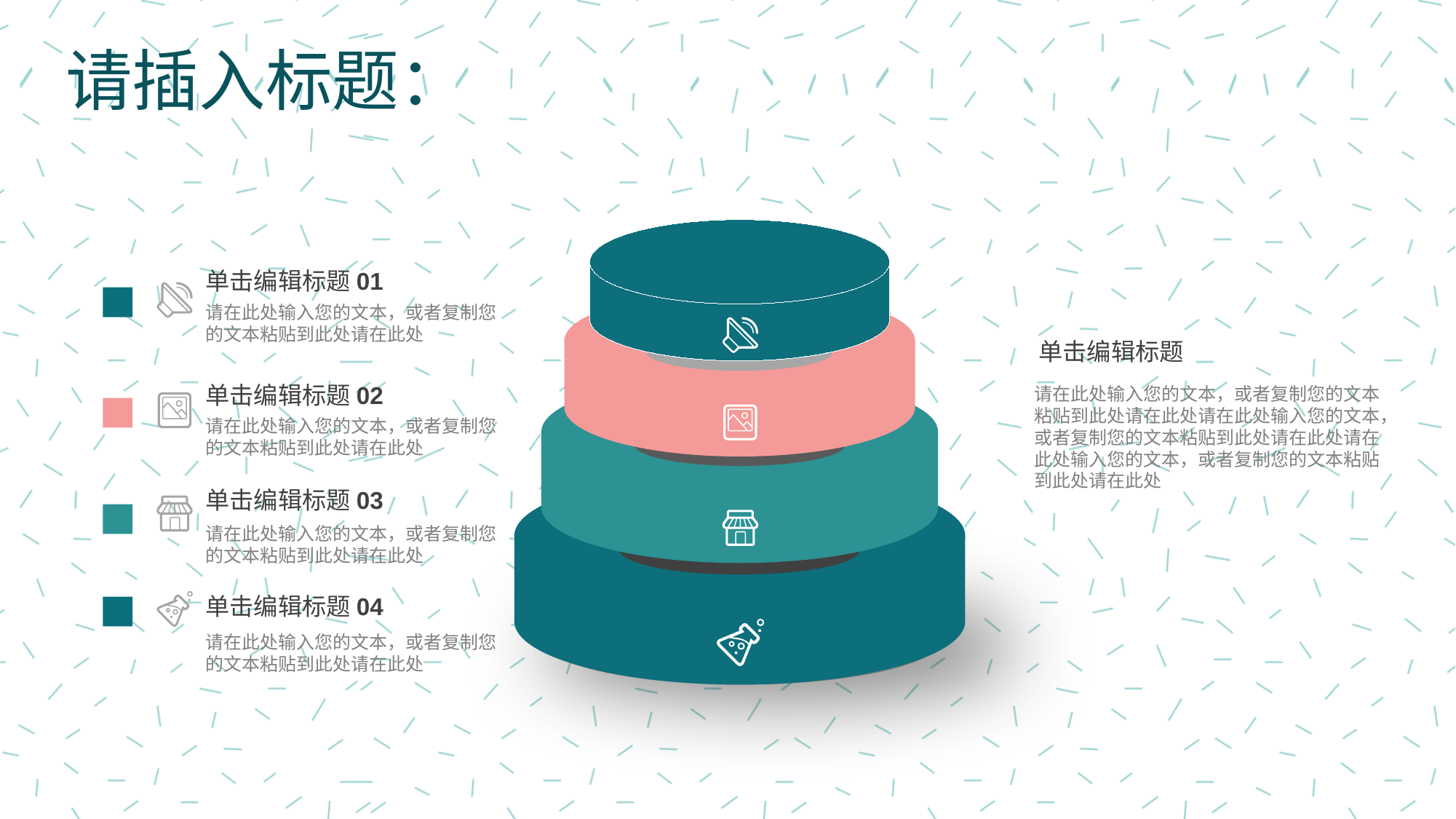

单击编辑标题01

请在此处输入您的文本，或者复制您的文本粘贴到此处请在此处

单击编辑标题
单击编辑标题02

请在此处输入您的文本，或者复制您的文本粘贴到此处请在此处请在此处输入您的文本，或者复制您的文本粘贴到此处请在此处请在此处输入您的文本，或者复制您的文本粘贴到此处请在此处

请在此处输入您的文本，或者复制您的文本粘贴到此处请在此处

单击编辑标题03

请在此处输入您的文本，或者复制您的文本粘贴到此处请在此处
单击编辑标题04

请在此处输入您的文本，或者复制您的文本粘贴到此处请在此处